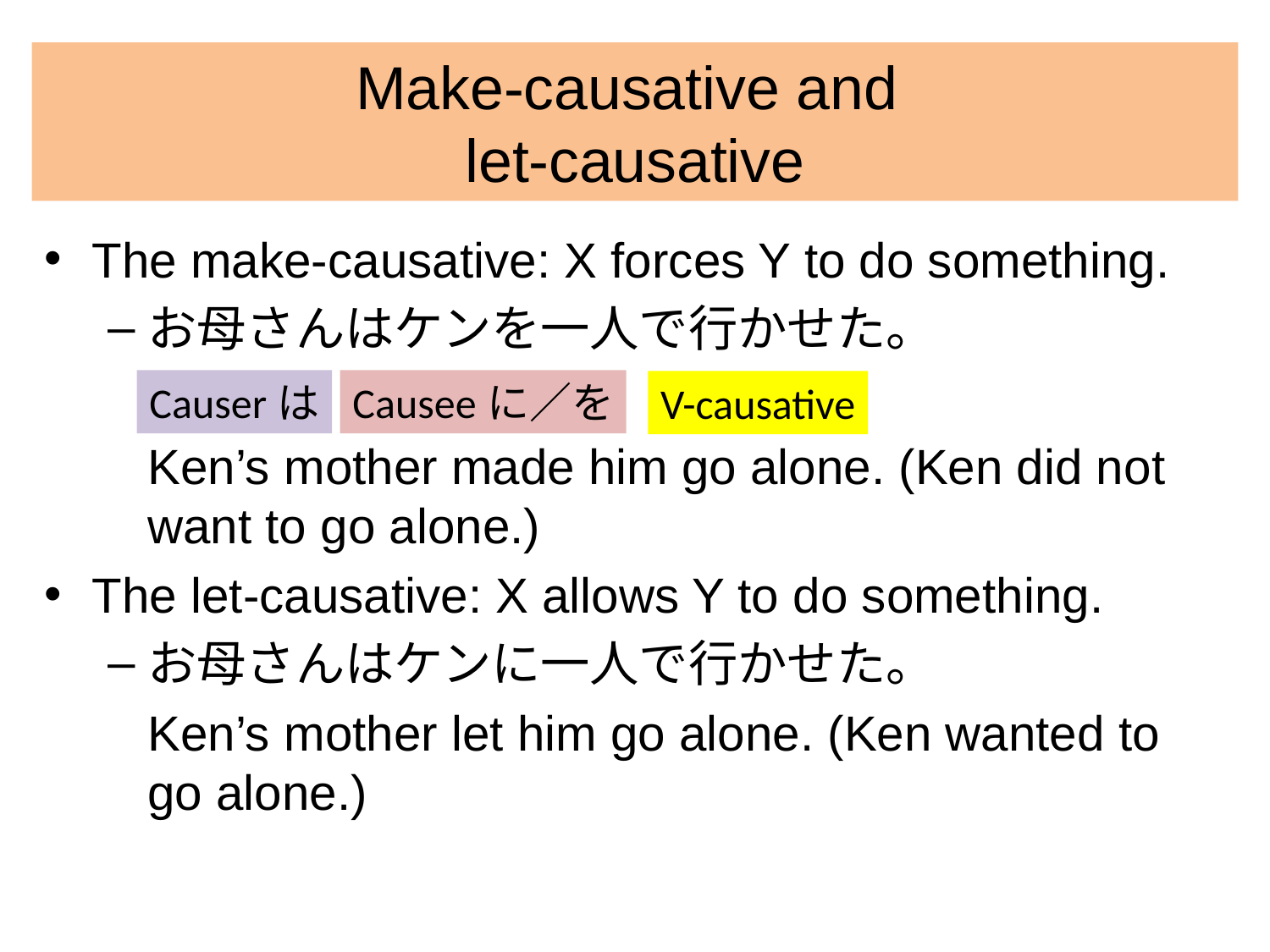

# Make-causative and let-causative
The make-causative: X forces Y to do something.
お母さんはケンを一人で行かせた。

	Ken’s mother made him go alone. (Ken did not want to go alone.)
The let-causative: X allows Y to do something.
お母さんはケンに一人で行かせた。
	Ken’s mother let him go alone. (Ken wanted to go alone.)
Causeeに／を
Causerは
V-causative